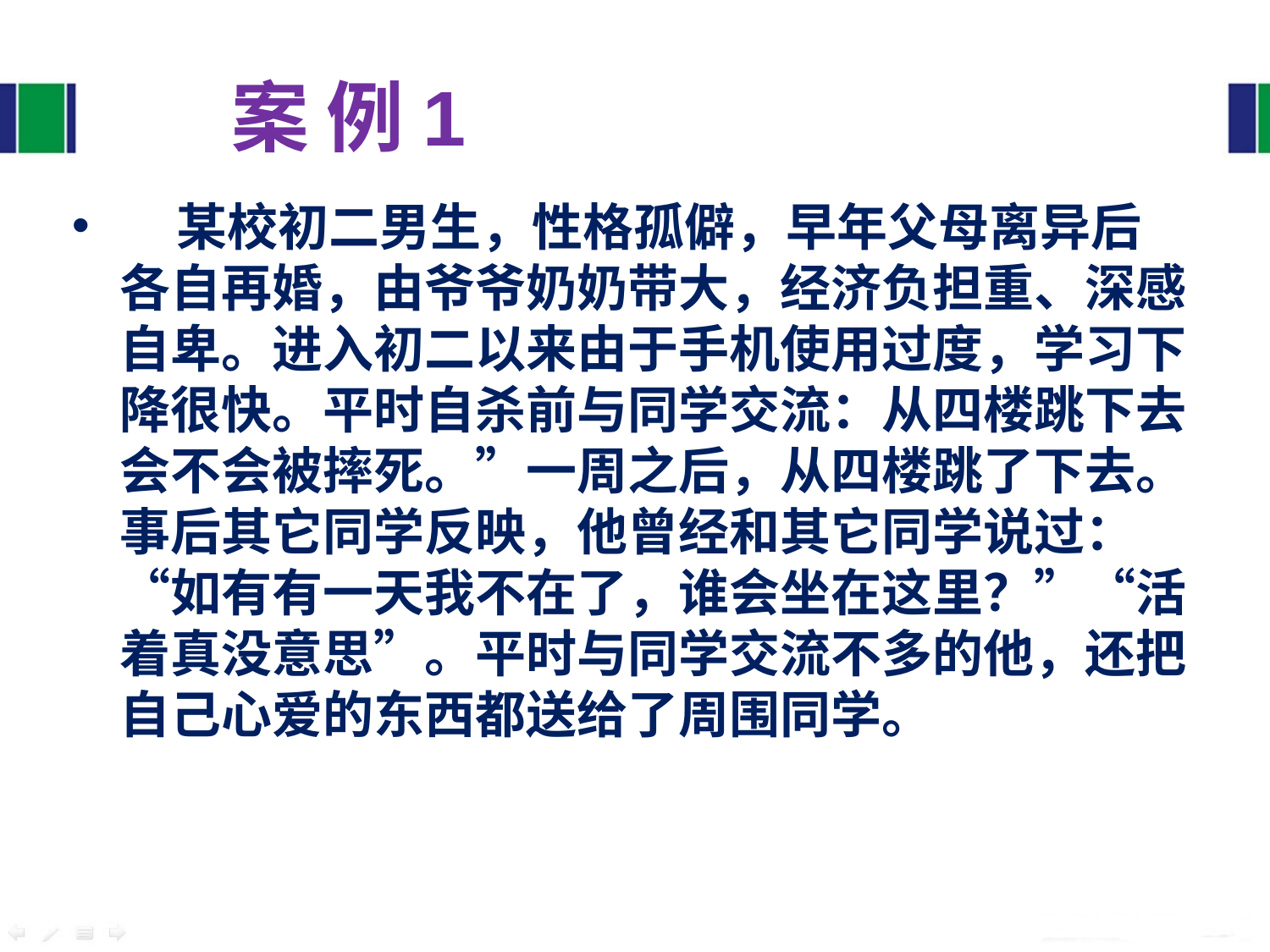

# 案 例1
    某校初二男生，性格孤僻，早年父母离异后各自再婚，由爷爷奶奶带大，经济负担重、深感自卑。进入初二以来由于手机使用过度，学习下降很快。平时自杀前与同学交流：从四楼跳下去会不会被摔死。”一周之后，从四楼跳了下去。事后其它同学反映，他曾经和其它同学说过：“如有有一天我不在了，谁会坐在这里？”“活着真没意思”。平时与同学交流不多的他，还把自己心爱的东西都送给了周围同学。

65